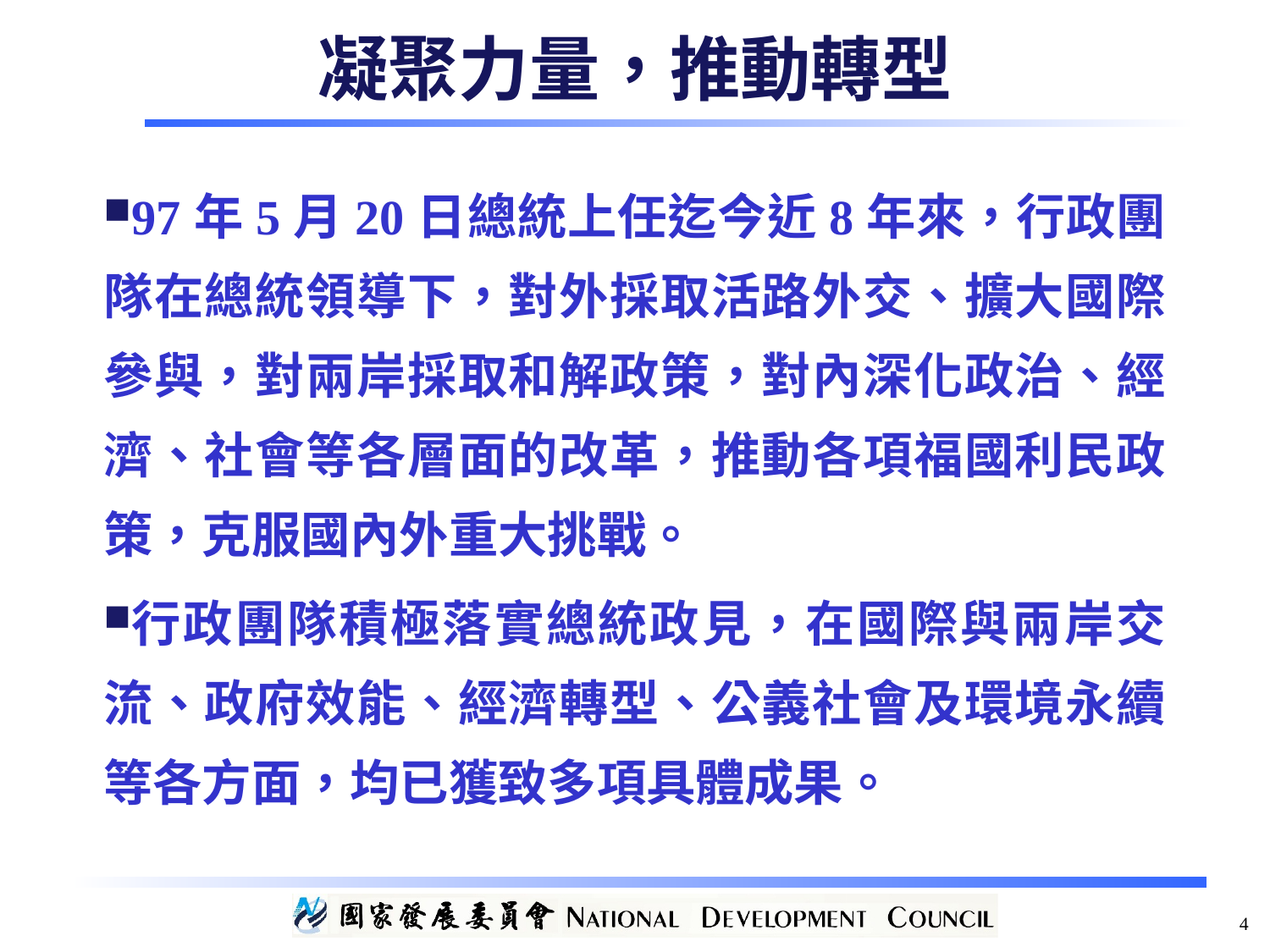

凝聚力量，推動轉型
97年5月20日總統上任迄今近8年來，行政團隊在總統領導下，對外採取活路外交、擴大國際參與，對兩岸採取和解政策，對內深化政治、經濟、社會等各層面的改革，推動各項福國利民政策，克服國內外重大挑戰。
行政團隊積極落實總統政見，在國際與兩岸交流、政府效能、經濟轉型、公義社會及環境永續等各方面，均已獲致多項具體成果。
4